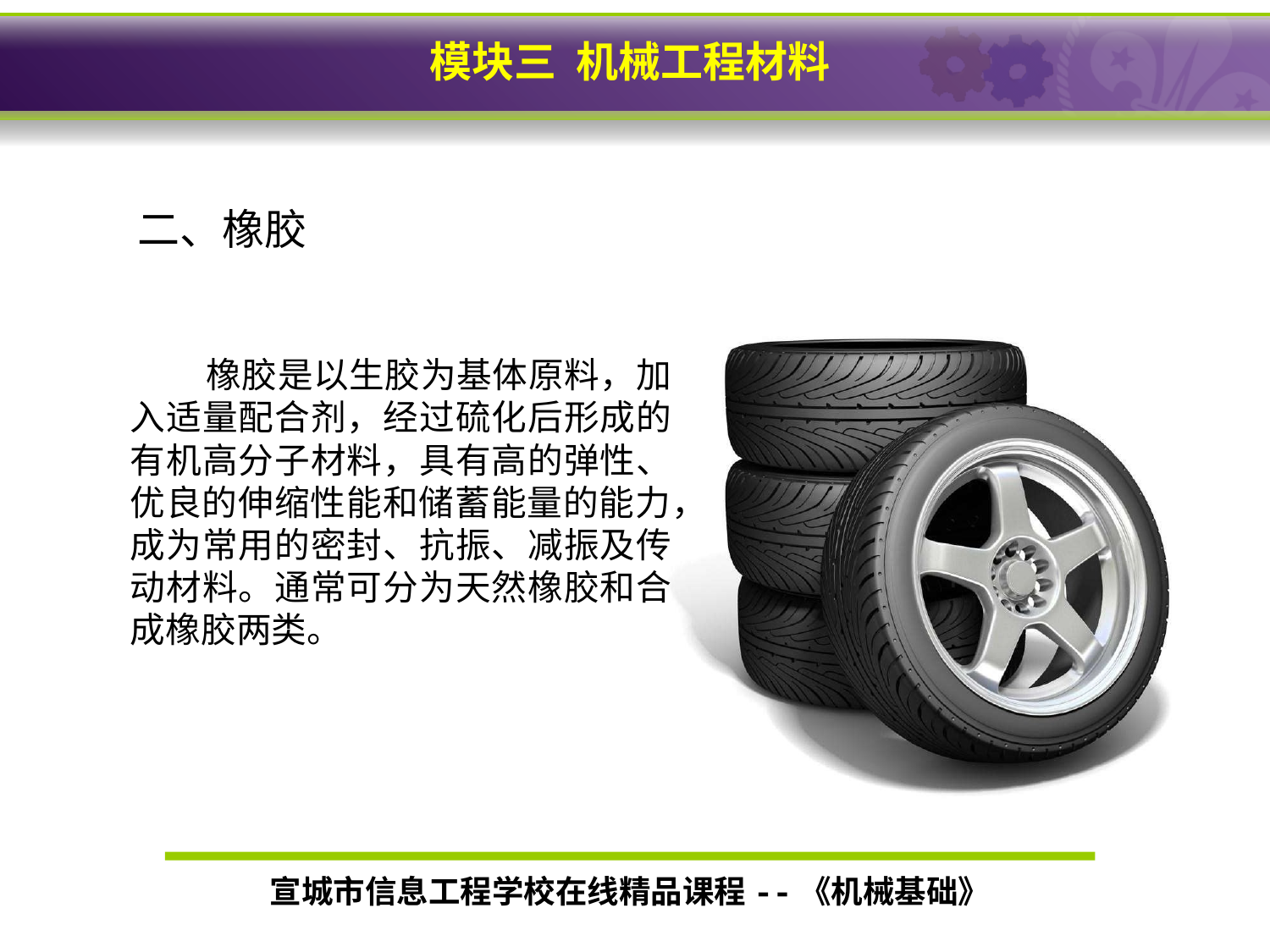

二、橡胶

 橡胶是以生胶为基体原料，加入适量配合剂，经过硫化后形成的有机高分子材料，具有高的弹性、优良的伸缩性能和储蓄能量的能力，成为常用的密封、抗振、减振及传动材料。通常可分为天然橡胶和合成橡胶两类。